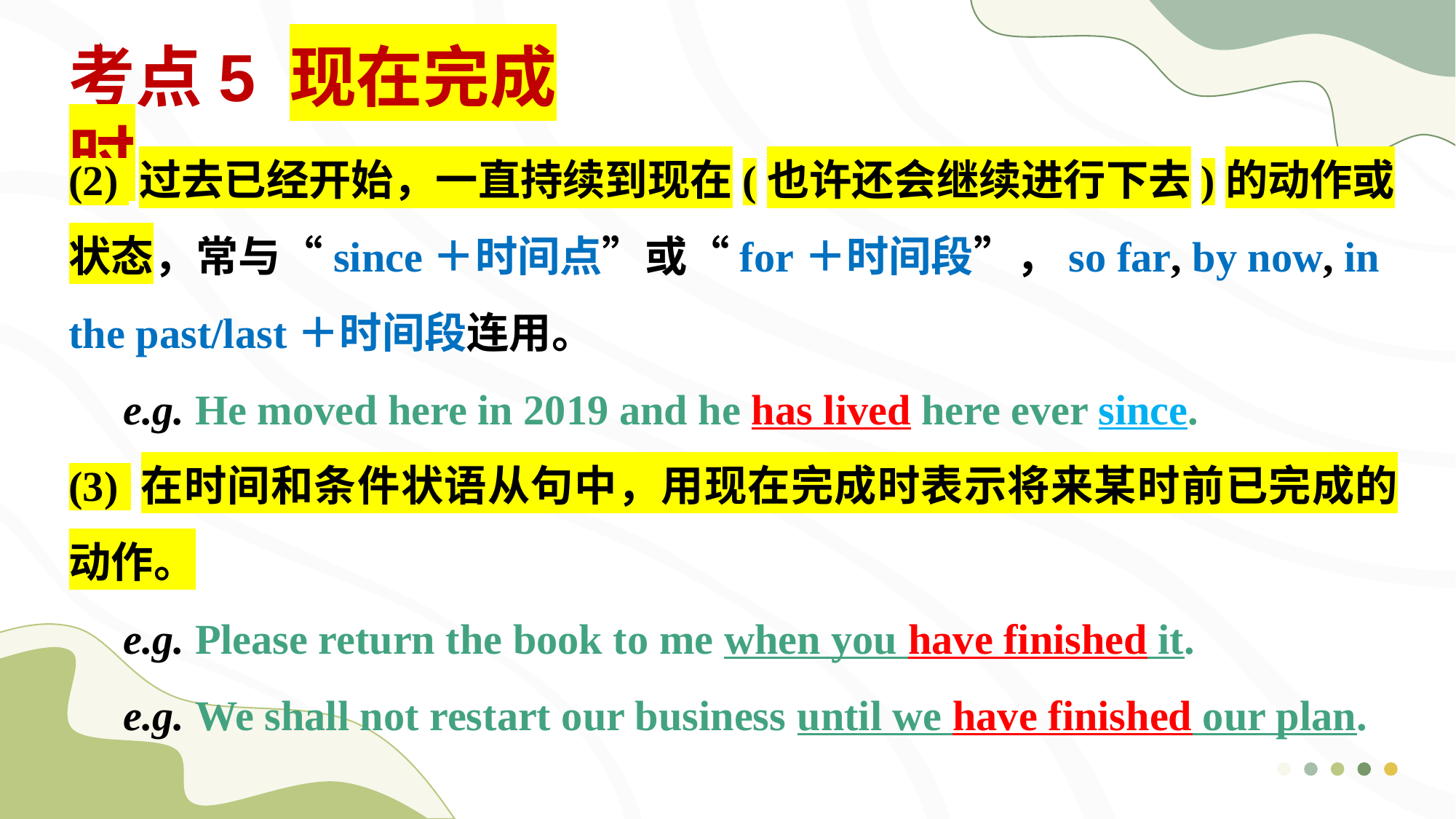

考点5 现在完成时

(2) 过去已经开始，一直持续到现在(也许还会继续进行下去)的动作或状态，常与“since＋时间点”或“for＋时间段”，so far, by now, in the past/last＋时间段连用。
e.g. He moved here in 2019 and he has lived here ever since.
(3) 在时间和条件状语从句中，用现在完成时表示将来某时前已完成的动作。
e.g. Please return the book to me when you have finished it.
e.g. We shall not restart our business until we have finished our plan.